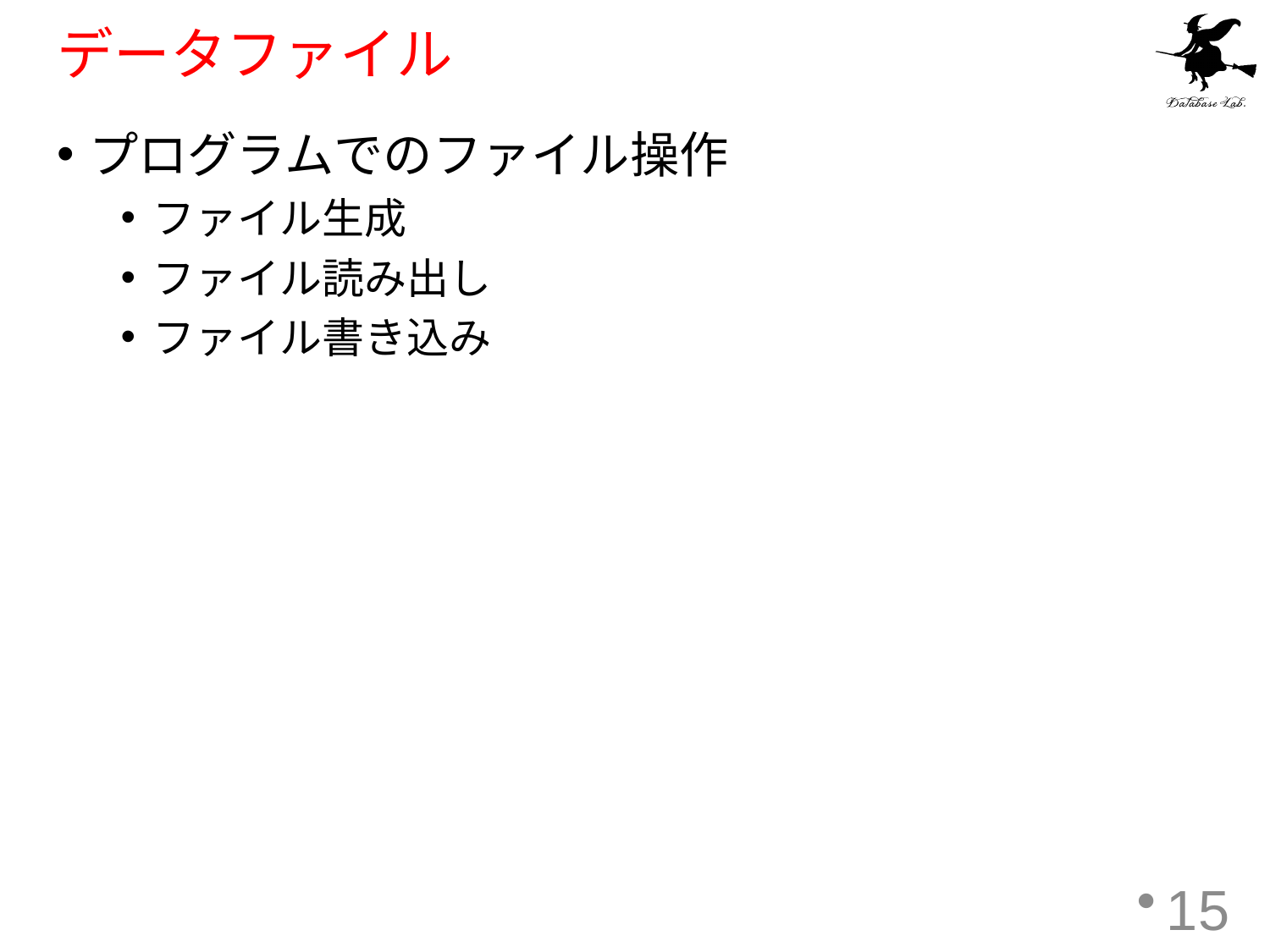

# データファイル
プログラムでのファイル操作
ファイル生成
ファイル読み出し
ファイル書き込み
15